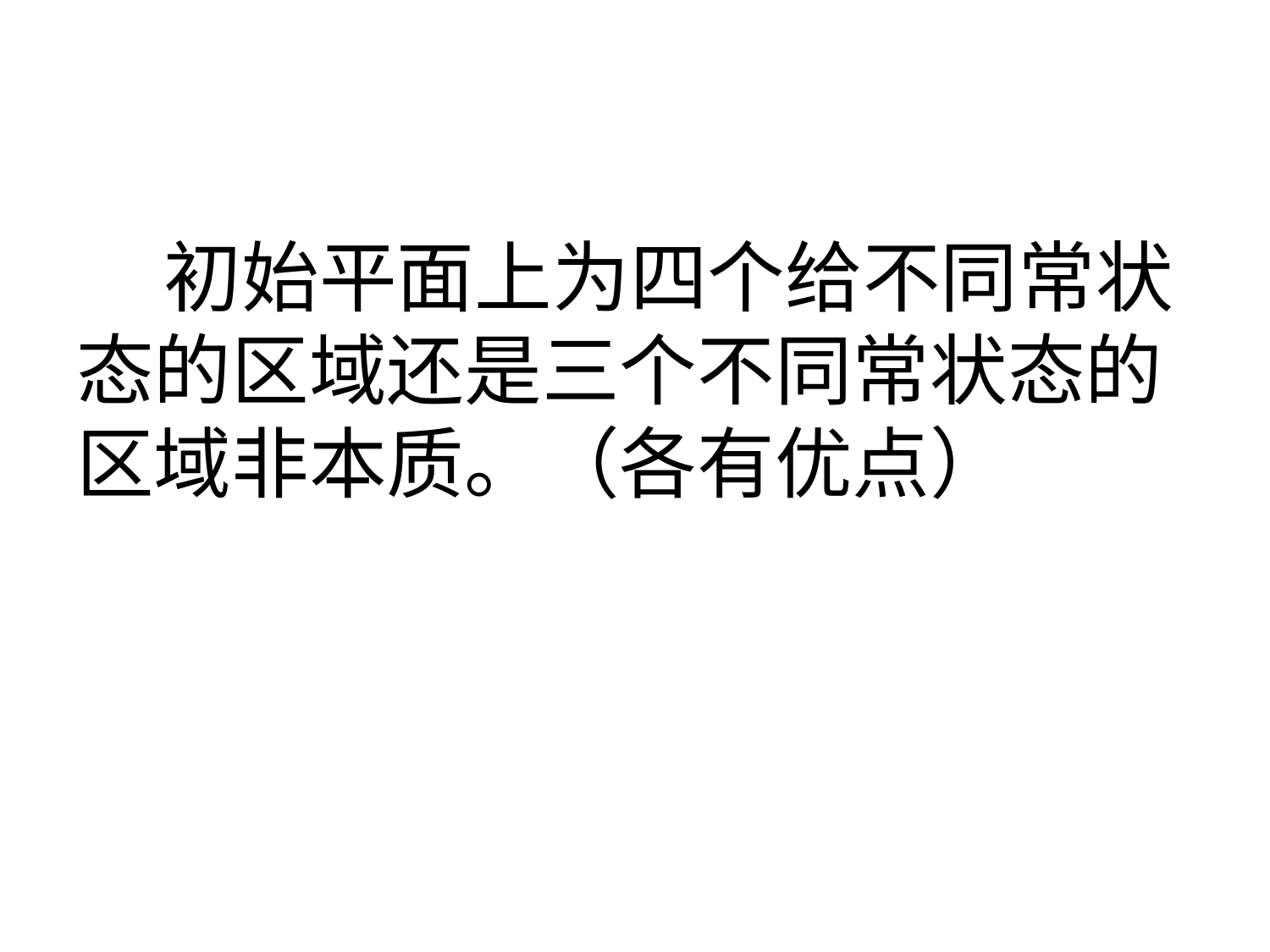

#
    初始平面上为四个给不同常状态的区域还是三个不同常状态的区域非本质。（各有优点）